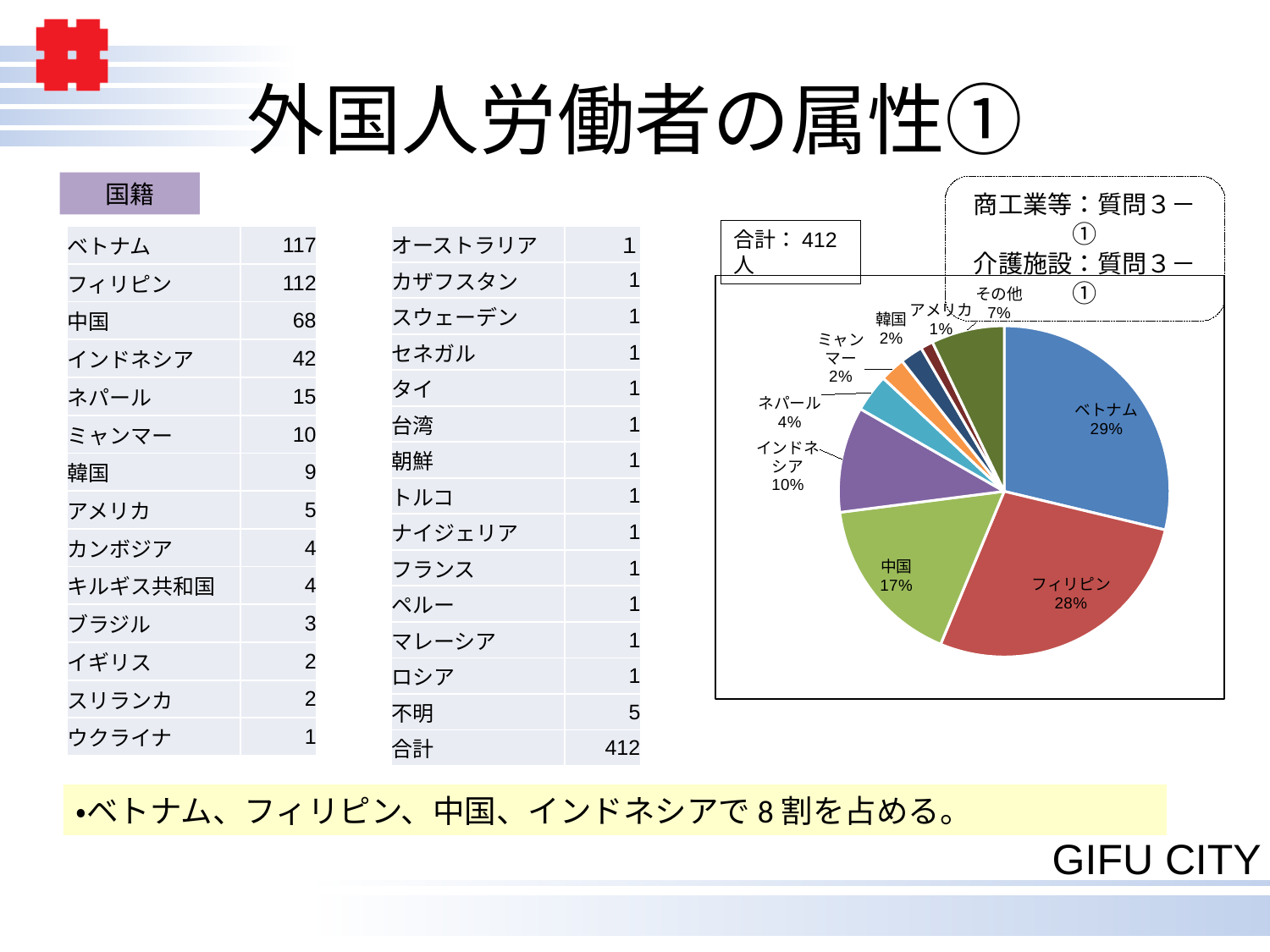

# 外国人労働者の属性①
国籍
商工業等：質問３－①
介護施設：質問３－①
合計：412人
| ベトナム | 117 |
| --- | --- |
| フィリピン | 112 |
| 中国 | 68 |
| インドネシア | 42 |
| ネパール | 15 |
| ミャンマー | 10 |
| 韓国 | 9 |
| アメリカ | 5 |
| カンボジア | 4 |
| キルギス共和国 | 4 |
| ブラジル | 3 |
| イギリス | 2 |
| スリランカ | 2 |
| ウクライナ | 1 |
| オーストラリア | １ |
| --- | --- |
| カザフスタン | 1 |
| スウェーデン | 1 |
| セネガル | 1 |
| タイ | 1 |
| 台湾 | 1 |
| 朝鮮 | 1 |
| トルコ | 1 |
| ナイジェリア | 1 |
| フランス | 1 |
| ペルー | 1 |
| マレーシア | 1 |
| ロシア | 1 |
| 不明 | 5 |
| 合計 | 412 |

### Chart

| Category |  |
|---|---|
| ベトナム | 117.0 |
| フィリピン | 112.0 |
| 中国 | 68.0 |
| インドネシア | 42.0 |
| ネパール | 15.0 |
| ミャンマー | 10.0 |
| 韓国 | 9.0 |
| アメリカ | 5.0 |
| その他 | 29.0 |
・ベトナム、フィリピン、中国、インドネシアで8割を占める。
6